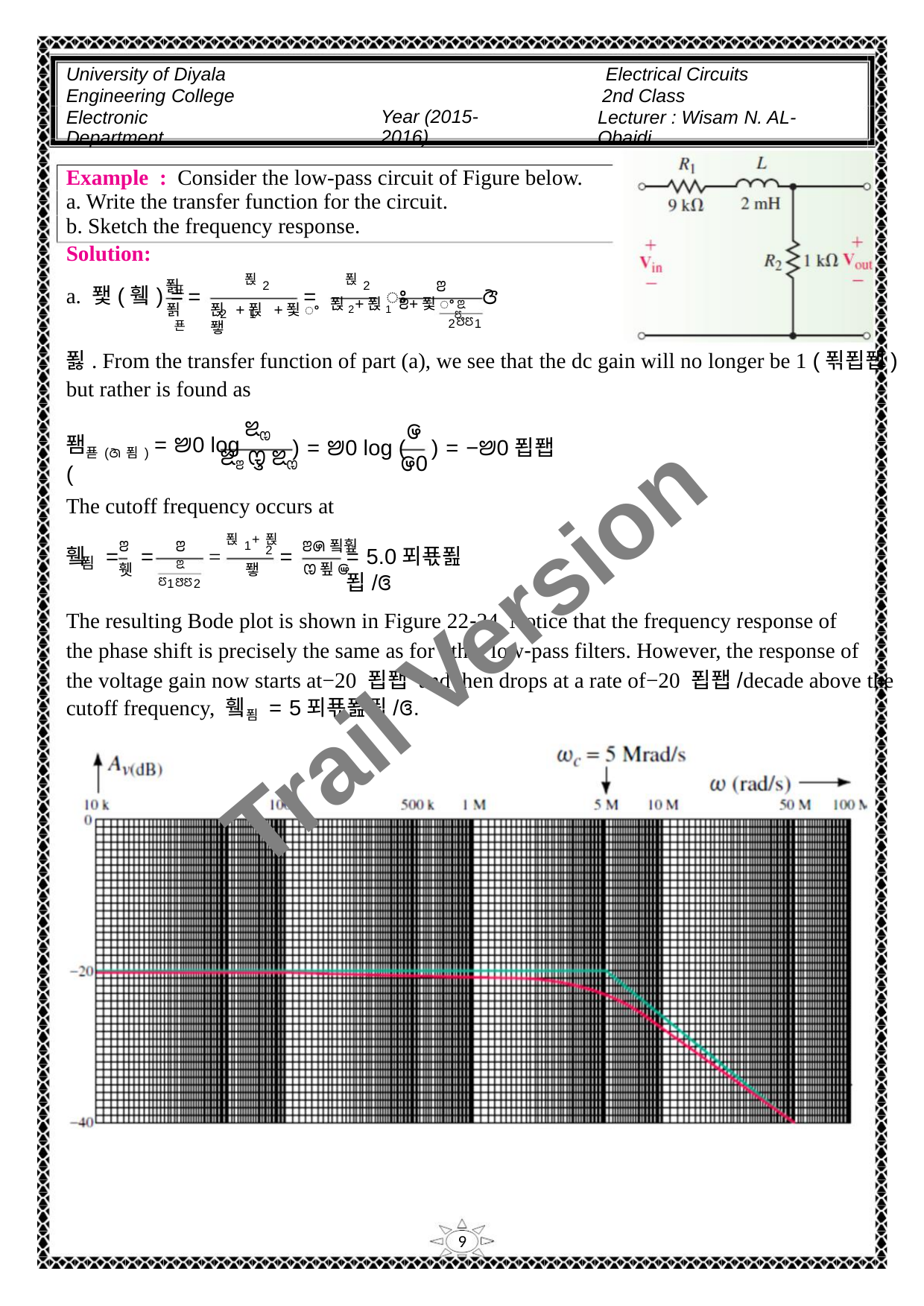

University of Diyala
Engineering College
Electronic Department
Electrical Circuits
2nd Class
Lecturer : Wisam N. AL-Obaidi
Year (2015-2016)
Example : Consider the low-pass circuit of Figure below.
a. Write the transfer function for the circuit.
b. Sketch the frequency response.
Solution:
푉
푅2
푅2
푅2+푅1
ꢂ
표
a. 퐻(휔) =
=
=
ꢁ
ꢆ
ꢃ
ꢅꢄ
푉
푠
푅 +푅 +푗ꢀ퐿
ꢂ+푗ꢀꢄ
2
1
2
1
푏. From the transfer function of part (a), we see that the dc gain will no longer be 1 (푂푑퐵)
but rather is found as
ꢉꢊ
ꢉꢂ ꢋ ꢉꢊ
ꢌ
퐴푣(ꢇ푐) = ꢈ0 log (
) = ꢈ0 log ( ) = −ꢈ0푑퐵
ꢌ0
The cutoff frequency occurs at
ꢂ
ꢂ
ꢃ
ꢅꢄ
푅1+푅
ꢂꢍ푘훺
ꢊ푚ꢎ
2
휔 = =
=
= 5.0푀푟푎푑/ꢏ
=
푐
휏
퐿
ꢄ
1
2
Trail Version
Trail Version
Trail Version
Trail Version
Trail Version
Trail Version
Trail Version
Trail Version
Trail Version
Trail Version
Trail Version
Trail Version
Trail Version
The resulting Bode plot is shown in Figure 22‐24. Notice that the frequency response of
the phase shift is precisely the same as for other low‐pass filters. However, the response of
the voltage gain now starts at−20 푑퐵 and then drops at a rate of−20 푑퐵/decade above the
cutoff frequency, 휔푐 = 5푀푟푎푑/ꢏ.
9